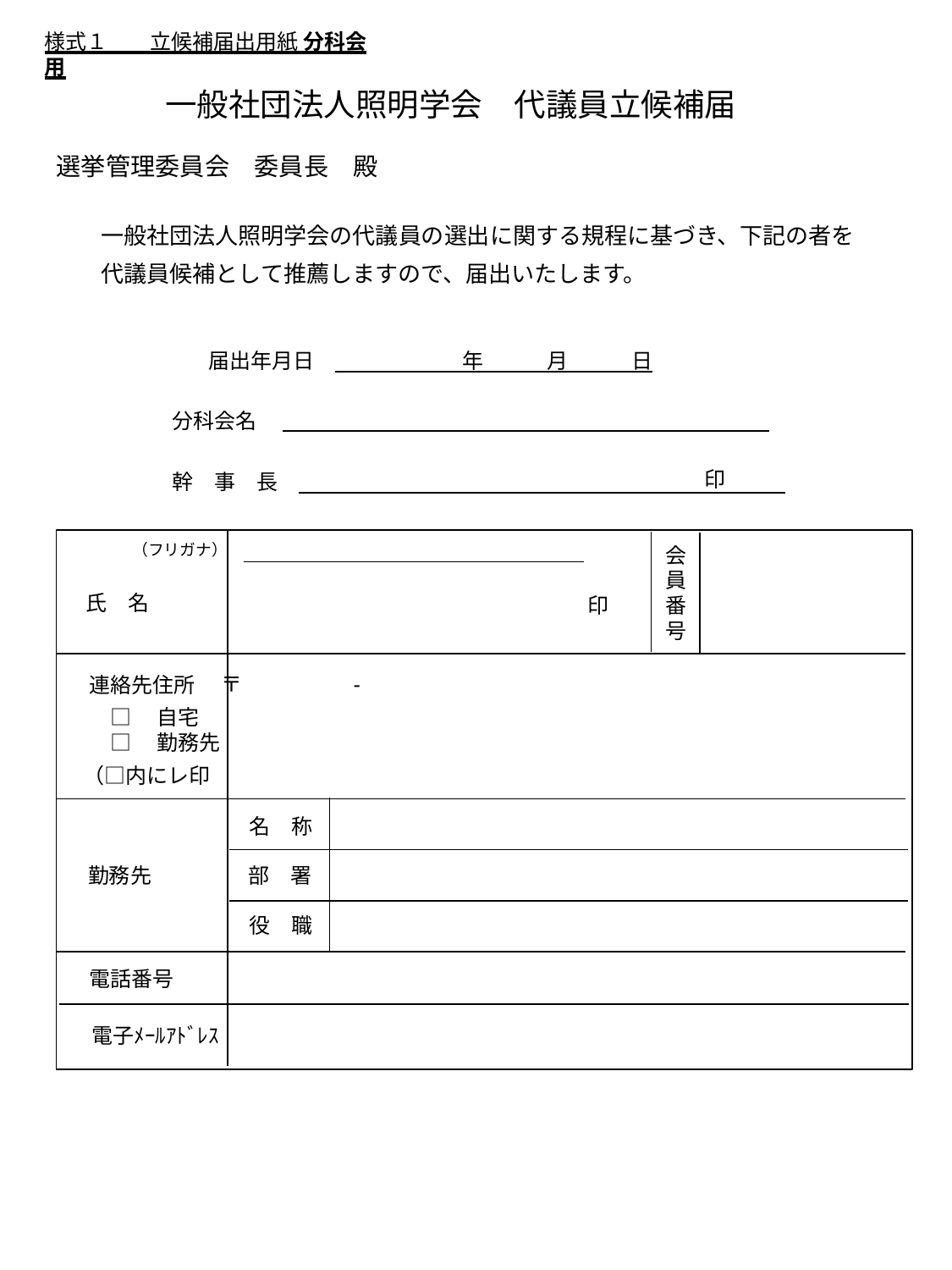

様式１　　立候補届出用紙 分科会用
一般社団法人照明学会　代議員立候補届
選挙管理委員会　委員長　殿
一般社団法人照明学会の代議員の選出に関する規程に基づき、下記の者を
代議員候補として推薦しますので、届出いたします。
届出年月日　　　　　　　年　　　月　　　日
分科会名
印
幹　事　長

（フリガナ）
会
員
番
号
氏　名
印
〒　　　　　-
連絡先住所
□　自宅
□　勤務先
（□内にレ印
名　称
部　署
勤務先
役　職
電話番号
電子ﾒｰﾙｱﾄﾞﾚｽ